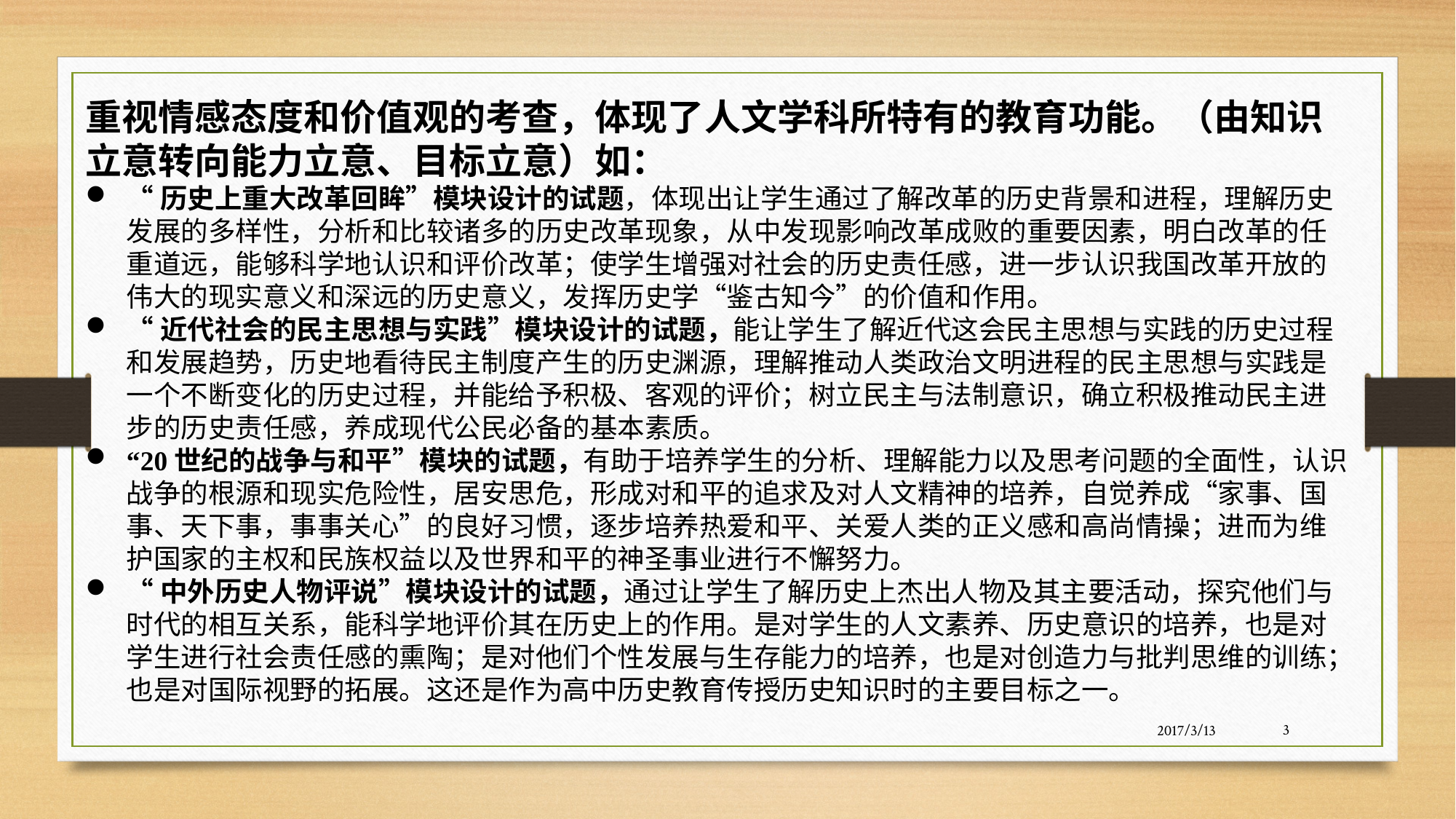

重视情感态度和价值观的考查，体现了人文学科所特有的教育功能。（由知识立意转向能力立意、目标立意）如：
“历史上重大改革回眸”模块设计的试题，体现出让学生通过了解改革的历史背景和进程，理解历史发展的多样性，分析和比较诸多的历史改革现象，从中发现影响改革成败的重要因素，明白改革的任重道远，能够科学地认识和评价改革；使学生增强对社会的历史责任感，进一步认识我国改革开放的伟大的现实意义和深远的历史意义，发挥历史学“鉴古知今”的价值和作用。
“近代社会的民主思想与实践”模块设计的试题，能让学生了解近代这会民主思想与实践的历史过程和发展趋势，历史地看待民主制度产生的历史渊源，理解推动人类政治文明进程的民主思想与实践是一个不断变化的历史过程，并能给予积极、客观的评价；树立民主与法制意识，确立积极推动民主进步的历史责任感，养成现代公民必备的基本素质。
“20世纪的战争与和平”模块的试题，有助于培养学生的分析、理解能力以及思考问题的全面性，认识战争的根源和现实危险性，居安思危，形成对和平的追求及对人文精神的培养，自觉养成“家事、国事、天下事，事事关心”的良好习惯，逐步培养热爱和平、关爱人类的正义感和高尚情操；进而为维护国家的主权和民族权益以及世界和平的神圣事业进行不懈努力。
“中外历史人物评说”模块设计的试题，通过让学生了解历史上杰出人物及其主要活动，探究他们与时代的相互关系，能科学地评价其在历史上的作用。是对学生的人文素养、历史意识的培养，也是对学生进行社会责任感的熏陶；是对他们个性发展与生存能力的培养，也是对创造力与批判思维的训练；也是对国际视野的拓展。这还是作为高中历史教育传授历史知识时的主要目标之一。
2017/3/13
3